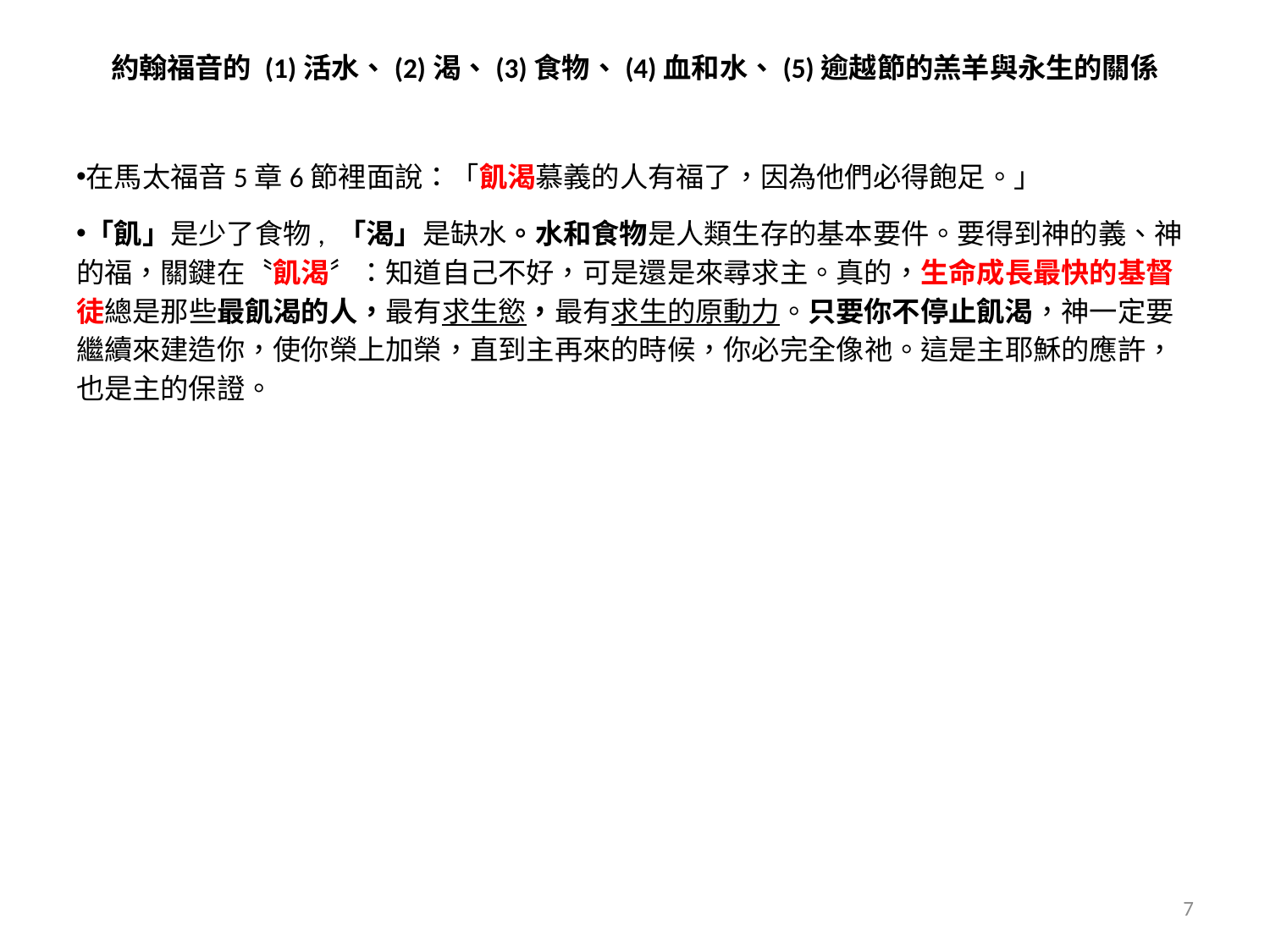

# 約翰福音的 (1)活水、(2)渴、(3)食物、(4)血和水、(5)逾越節的羔羊與永生的關係
在馬太福音5章6節裡面說：「飢渴慕義的人有福了，因為他們必得飽足。」
「飢」是少了食物, 「渴」是缺水。水和食物是人類生存的基本要件。要得到神的義、神的福，關鍵在〝飢渴〞：知道自己不好，可是還是來尋求主。真的，生命成長最快的基督徒總是那些最飢渴的人，最有求生慾，最有求生的原動力。只要你不停止飢渴，神一定要繼續來建造你，使你榮上加榮，直到主再來的時候，你必完全像祂。這是主耶穌的應許，也是主的保證。
7